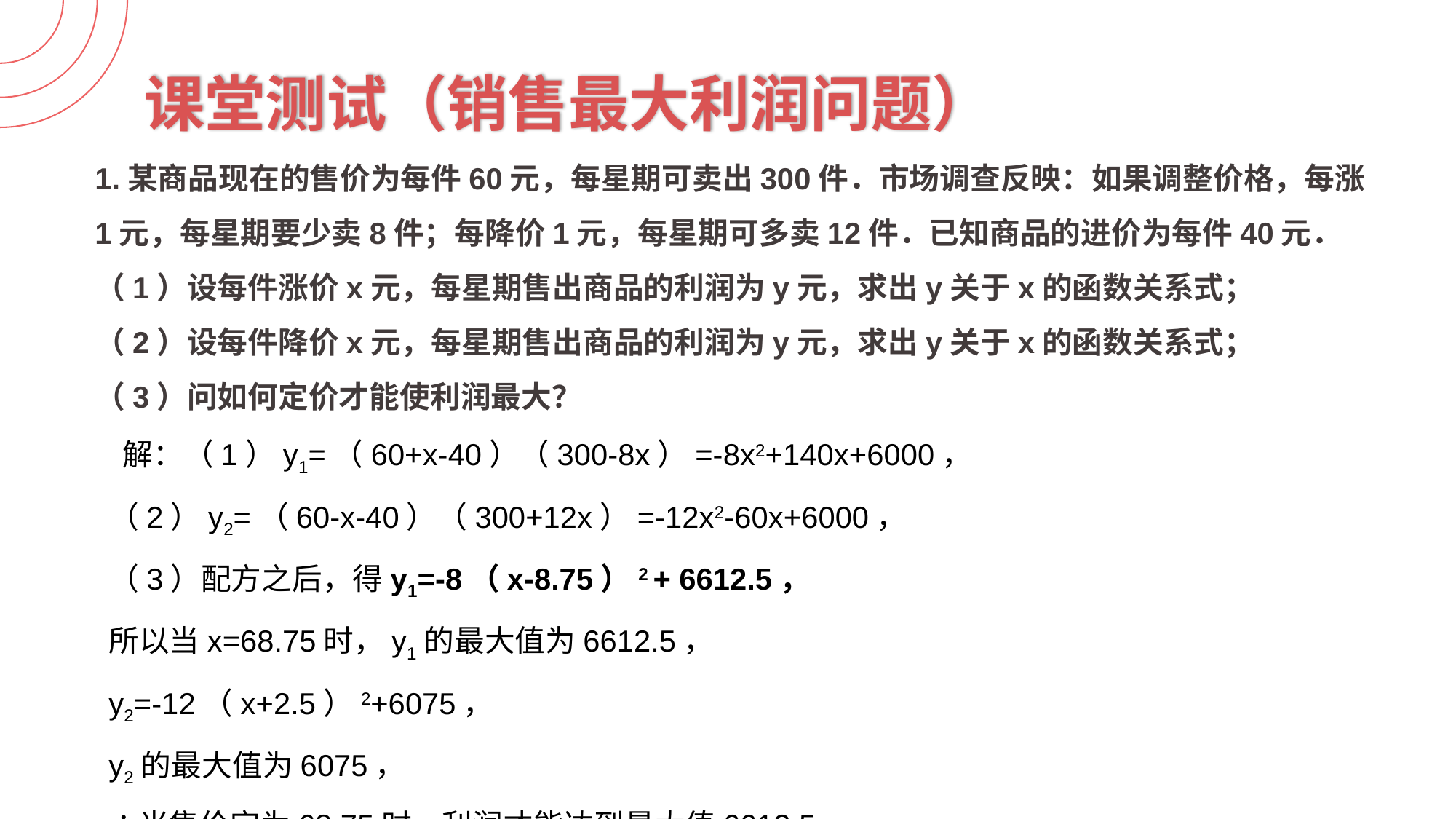

课堂测试（销售最大利润问题）
1.某商品现在的售价为每件60元，每星期可卖出300件．市场调查反映：如果调整价格，每涨1元，每星期要少卖8件；每降价1元，每星期可多卖12件．已知商品的进价为每件40元．
（1）设每件涨价x元，每星期售出商品的利润为y元，求出y关于x的函数关系式；
（2）设每件降价x元，每星期售出商品的利润为y元，求出y关于x的函数关系式；
（3）问如何定价才能使利润最大？
 解：（1）y1=（60+x-40）（300-8x）=-8x2+140x+6000，
（2）y2=（60-x-40）（300+12x）=-12x2-60x+6000，
（3）配方之后，得y1=-8（x-8.75）2 + 6612.5，
所以当x=68.75时，y1的最大值为6612.5，
y2=-12（x+2.5）2+6075，
y2的最大值为6075，
∴当售价定为68.75时，利润才能达到最大值6612.5．